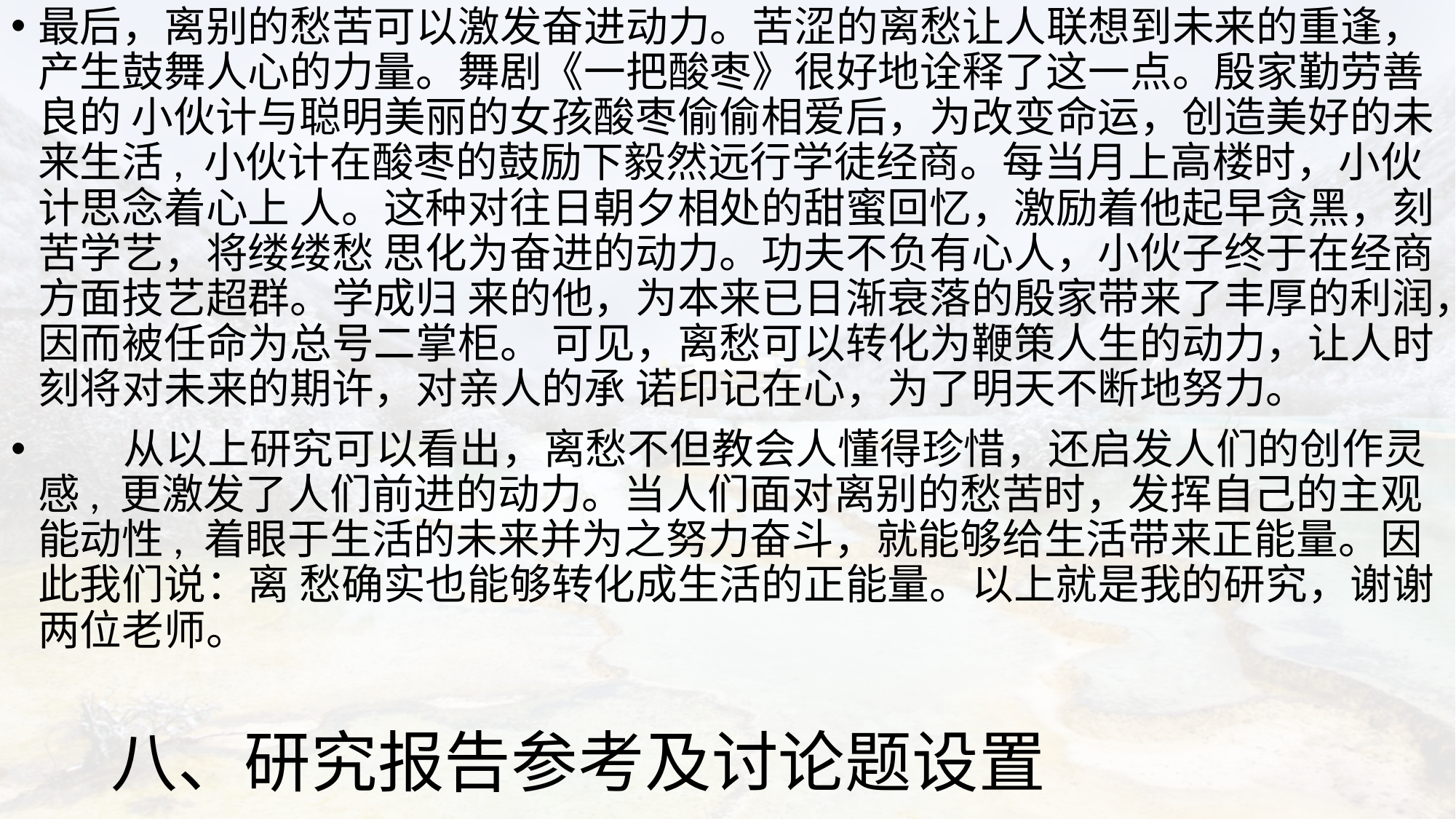

最后，离别的愁苦可以激发奋进动力。苦涩的离愁让人联想到未来的重逢， 产生鼓舞人心的力量。舞剧《一把酸枣》很好地诠释了这一点。殷家勤劳善良的 小伙计与聪明美丽的女孩酸枣偷偷相爱后，为改变命运，创造美好的未来生活, 小伙计在酸枣的鼓励下毅然远行学徒经商。每当月上高楼时，小伙计思念着心上 人。这种对往日朝夕相处的甜蜜回忆，激励着他起早贪黑，刻苦学艺，将缕缕愁 思化为奋进的动力。功夫不负有心人，小伙子终于在经商方面技艺超群。学成归 来的他，为本来已日渐衰落的殷家带来了丰厚的利润，因而被任命为总号二掌柜。 可见，离愁可以转化为鞭策人生的动力，让人时刻将对未来的期许，对亲人的承 诺印记在心，为了明天不断地努力。
        从以上研究可以看出，离愁不但教会人懂得珍惜，还启发人们的创作灵感, 更激发了人们前进的动力。当人们面对离别的愁苦时，发挥自己的主观能动性, 着眼于生活的未来并为之努力奋斗，就能够给生活带来正能量。因此我们说：离 愁确实也能够转化成生活的正能量。以上就是我的研究，谢谢两位老师。
# 八、研究报告参考及讨论题设置